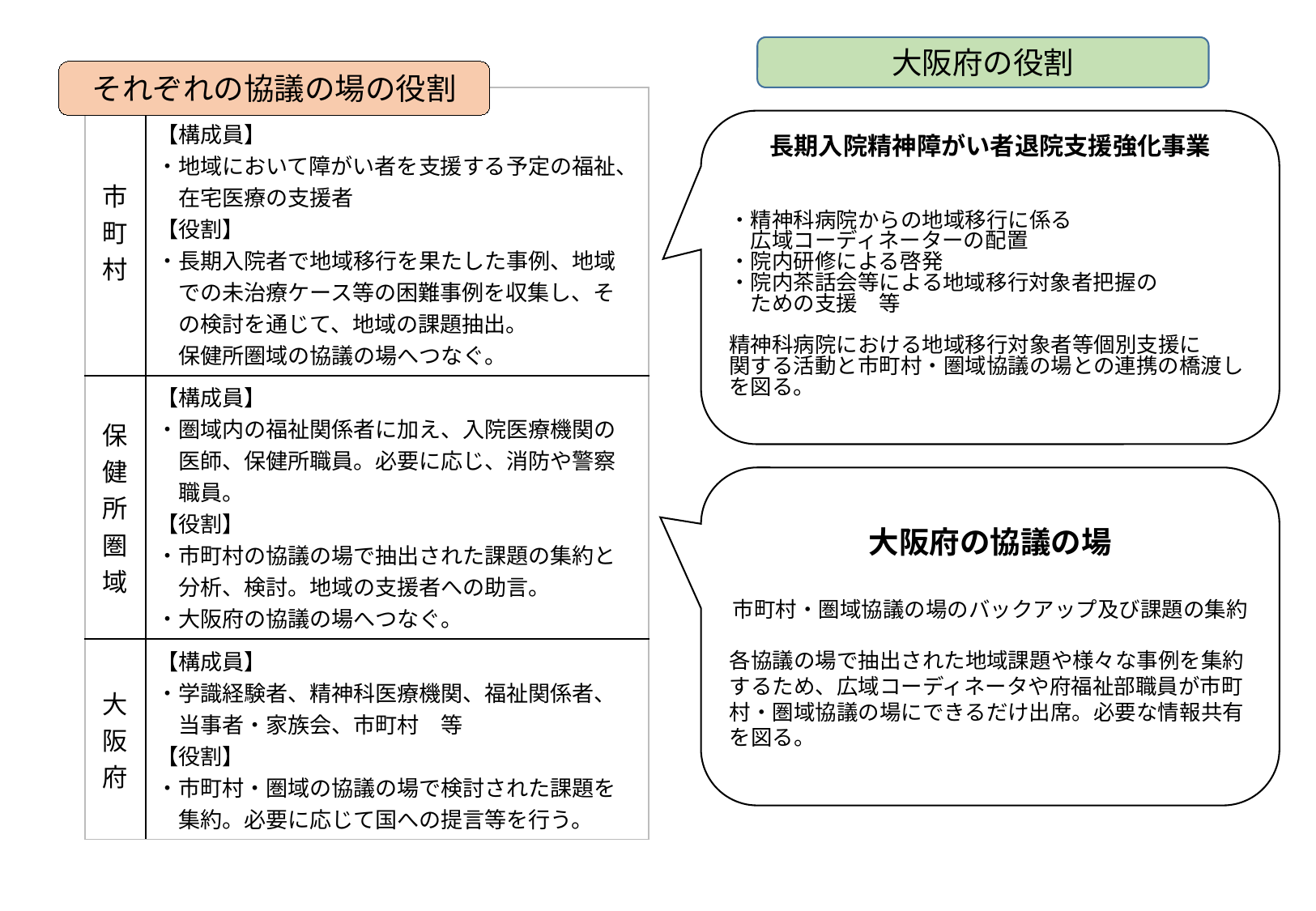

大阪府の役割
それぞれの協議の場の役割
| 市町村 | 【構成員】 ・地域において障がい者を支援する予定の福祉、 　在宅医療の支援者 【役割】 ・長期入院者で地域移行を果たした事例、地域 　での未治療ケース等の困難事例を収集し、そ 　の検討を通じて、地域の課題抽出。 　保健所圏域の協議の場へつなぐ。 |
| --- | --- |
| 保健所圏域 | 【構成員】 ・圏域内の福祉関係者に加え、入院医療機関の 　医師、保健所職員。必要に応じ、消防や警察 　職員。 【役割】 ・市町村の協議の場で抽出された課題の集約と 　分析、検討。地域の支援者への助言。 ・大阪府の協議の場へつなぐ。 |
| 大阪府 | 【構成員】 ・学識経験者、精神科医療機関、福祉関係者、 　当事者・家族会、市町村　等 【役割】 ・市町村・圏域の協議の場で検討された課題を 　集約。必要に応じて国への提言等を行う。 |
長期入院精神障がい者退院支援強化事業

・精神科病院からの地域移行に係る
　広域コーディネーターの配置
・院内研修による啓発
・院内茶話会等による地域移行対象者把握の
　ための支援　等
精神科病院における地域移行対象者等個別支援に
関する活動と市町村・圏域協議の場との連携の橋渡しを図る。

大阪府の協議の場

市町村・圏域協議の場のバックアップ及び課題の集約

各協議の場で抽出された地域課題や様々な事例を集約するため、広域コーディネータや府福祉部職員が市町村・圏域協議の場にできるだけ出席。必要な情報共有を図る。